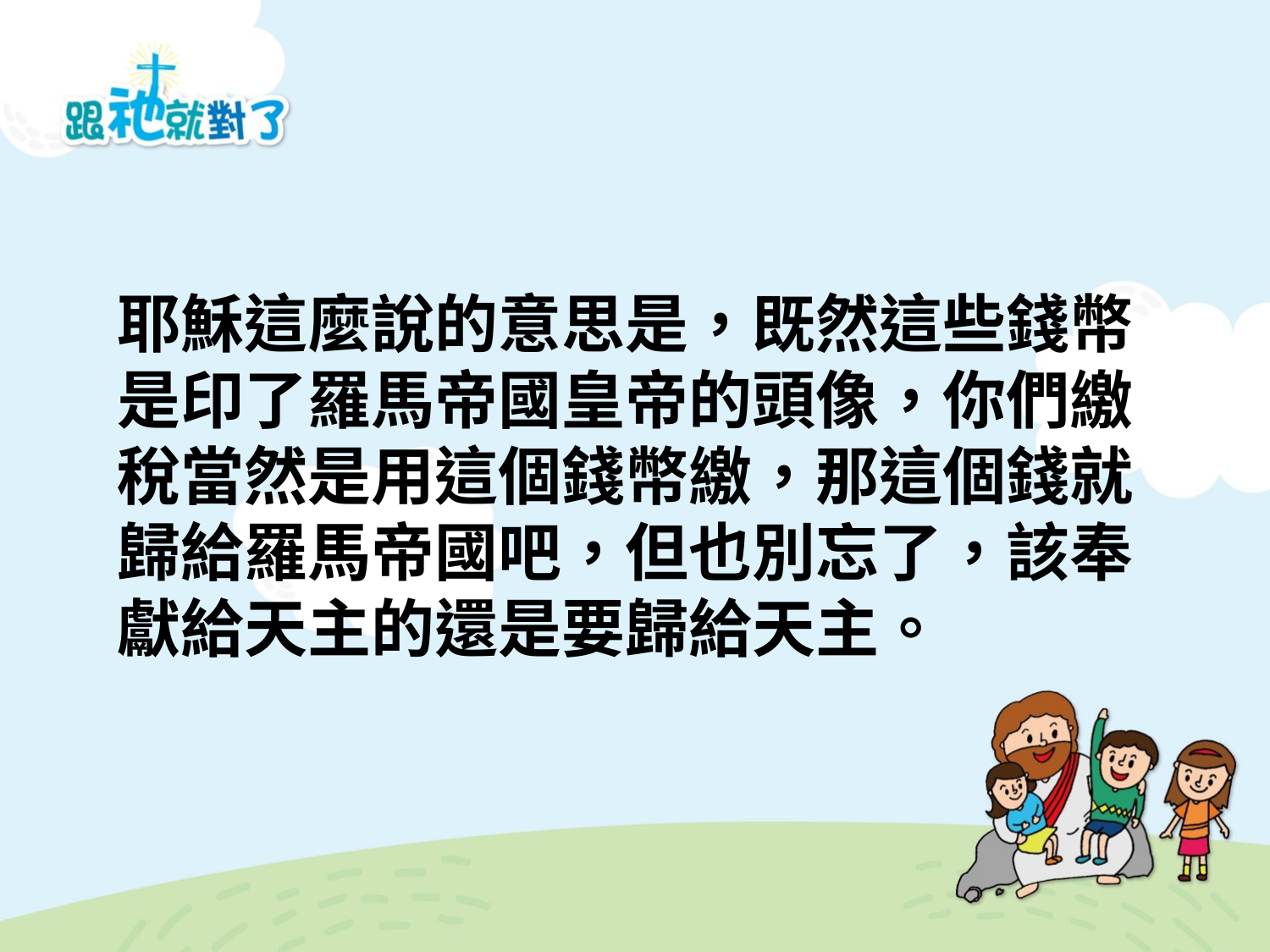

耶穌這麼說的意思是，既然這些錢幣是印了羅馬帝國皇帝的頭像，你們繳稅當然是用這個錢幣繳，那這個錢就歸給羅馬帝國吧，但也別忘了，該奉獻給天主的還是要歸給天主。